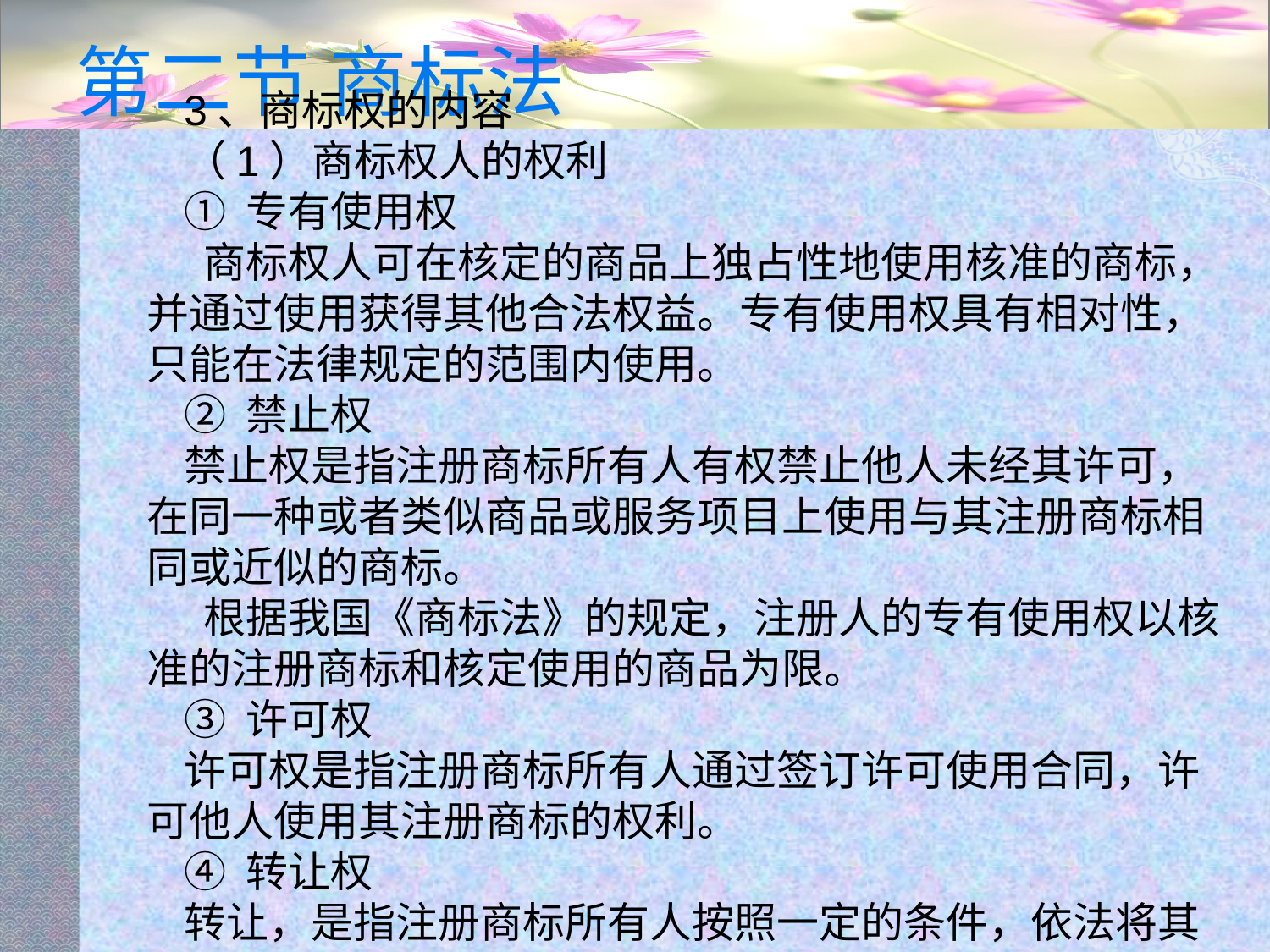

# 第二节 商标法
3、商标权的内容
（1）商标权人的权利
① 专有使用权
 商标权人可在核定的商品上独占性地使用核准的商标，并通过使用获得其他合法权益。专有使用权具有相对性，只能在法律规定的范围内使用。
② 禁止权
禁止权是指注册商标所有人有权禁止他人未经其许可，在同一种或者类似商品或服务项目上使用与其注册商标相同或近似的商标。
 根据我国《商标法》的规定，注册人的专有使用权以核准的注册商标和核定使用的商品为限。
③ 许可权
许可权是指注册商标所有人通过签订许可使用合同，许可他人使用其注册商标的权利。
④ 转让权
转让，是指注册商标所有人按照一定的条件，依法将其商标权转让给他人所有的行为。转让经商标局核准公告后方为有效。